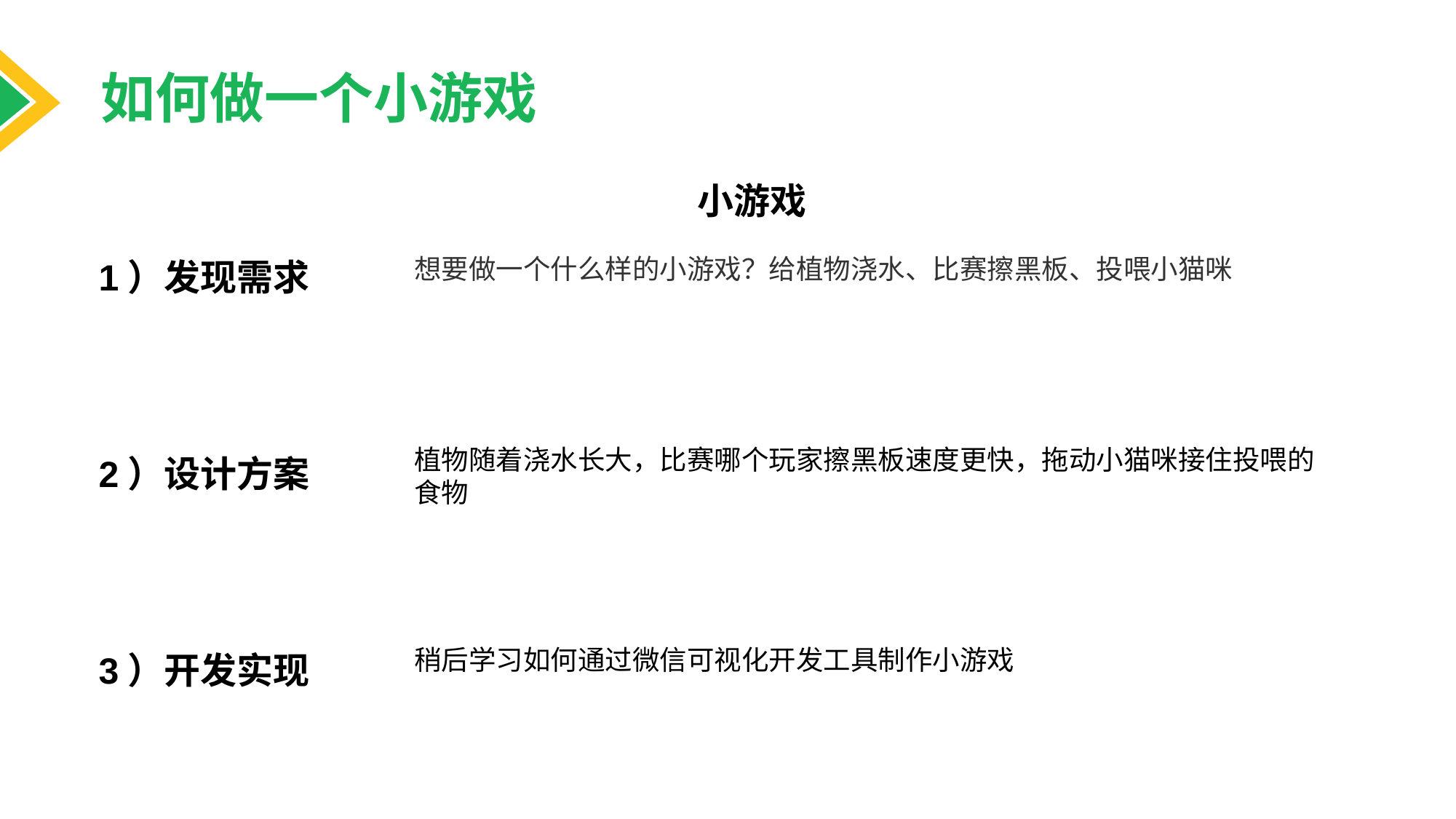

如何做一个小游戏

小游戏
1）发现需求

2）设计方案

3）开发实现

想要做一个什么样的小游戏？给植物浇水、比赛擦黑板、投喂小猫咪
植物随着浇水长大，比赛哪个玩家擦黑板速度更快，拖动小猫咪接住投喂的食物
稍后学习如何通过微信可视化开发工具制作小游戏